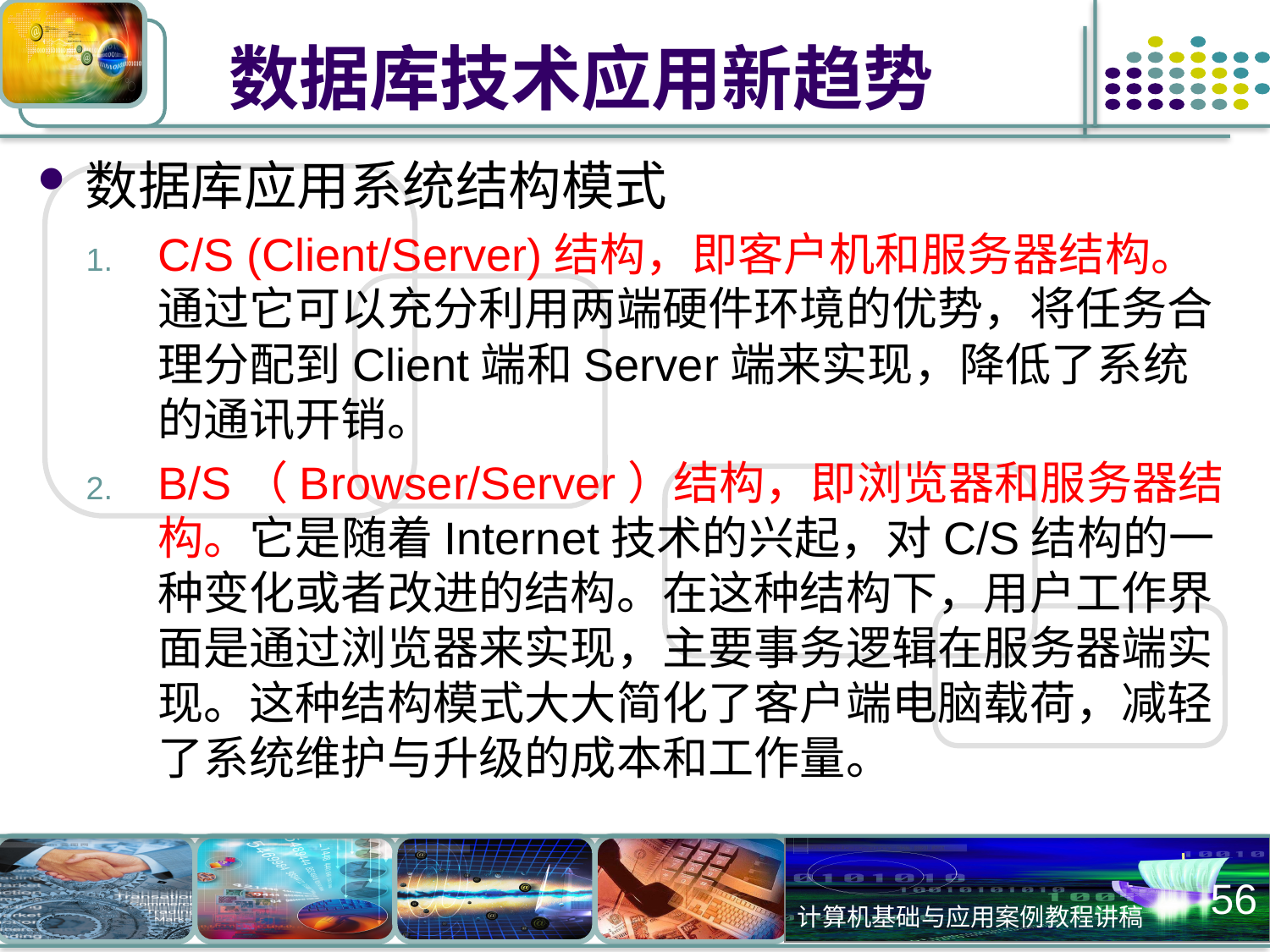

# 数据库技术应用新趋势
数据库应用系统结构模式
C/S (Client/Server)结构，即客户机和服务器结构。通过它可以充分利用两端硬件环境的优势，将任务合理分配到Client端和Server端来实现，降低了系统的通讯开销。
B/S（Browser/Server）结构，即浏览器和服务器结构。它是随着Internet技术的兴起，对C/S结构的一种变化或者改进的结构。在这种结构下，用户工作界面是通过浏览器来实现，主要事务逻辑在服务器端实现。这种结构模式大大简化了客户端电脑载荷，减轻了系统维护与升级的成本和工作量。
56